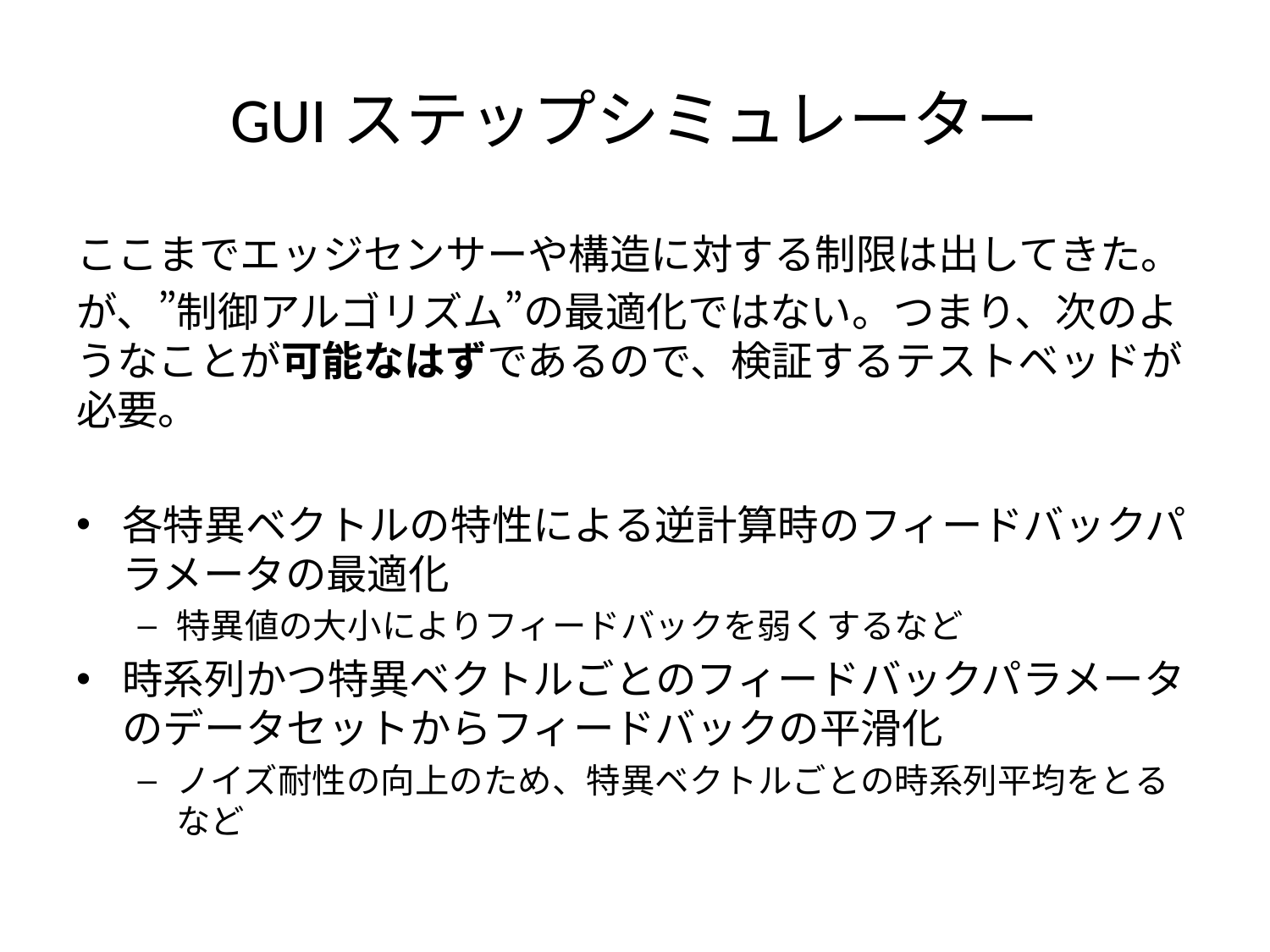

# GUIステップシミュレーター
ここまでエッジセンサーや構造に対する制限は出してきた。
が、”制御アルゴリズム”の最適化ではない。つまり、次のようなことが可能なはずであるので、検証するテストベッドが必要。

各特異ベクトルの特性による逆計算時のフィードバックパラメータの最適化
特異値の大小によりフィードバックを弱くするなど
時系列かつ特異ベクトルごとのフィードバックパラメータのデータセットからフィードバックの平滑化
ノイズ耐性の向上のため、特異ベクトルごとの時系列平均をとるなど